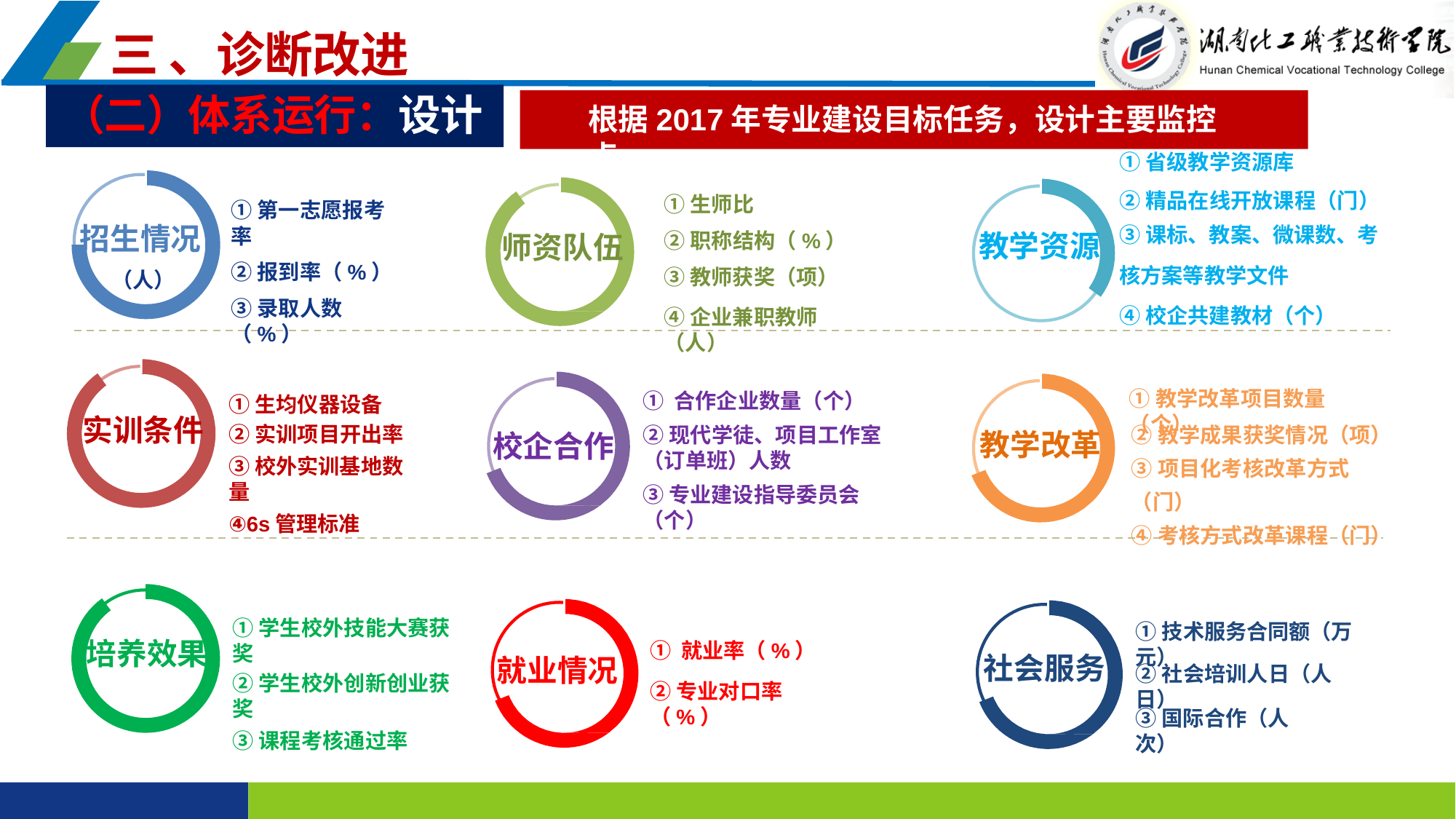

三 、诊断改进

（二）体系运行：设计

根据2017年专业建设目标任务，设计主要监控点
①省级教学资源库

②精品在线开放课程（门）

③课标、教案、微课数、考

核方案等教学文件

④校企共建教材（个）

①生师比

②职称结构（%）

③教师获奖（项）

④企业兼职教师（人）
①第一志愿报考率

②报到率（%）

③录取人数（%）
招生情况
教学资源
师资队伍
（人）

①教学改革项目数量（个）
① 合作企业数量（个）

②现代学徒、项目工作室（订单班）人数

③专业建设指导委员会（个）
①生均仪器设备
②实训项目开出率
③校外实训基地数量
④6s管理标准
实训条件
②教学成果获奖情况（项）
③项目化考核改革方式（门）
④考核方式改革课程（门）
教学改革
校企合作

①学生校外技能大赛获奖
②学生校外创新创业获奖
③课程考核通过率
①技术服务合同额（万元）
培养效果
① 就业率（%）

②专业对口率（%）
社会服务
就业情况
②社会培训人日（人日）
③国际合作（人次）